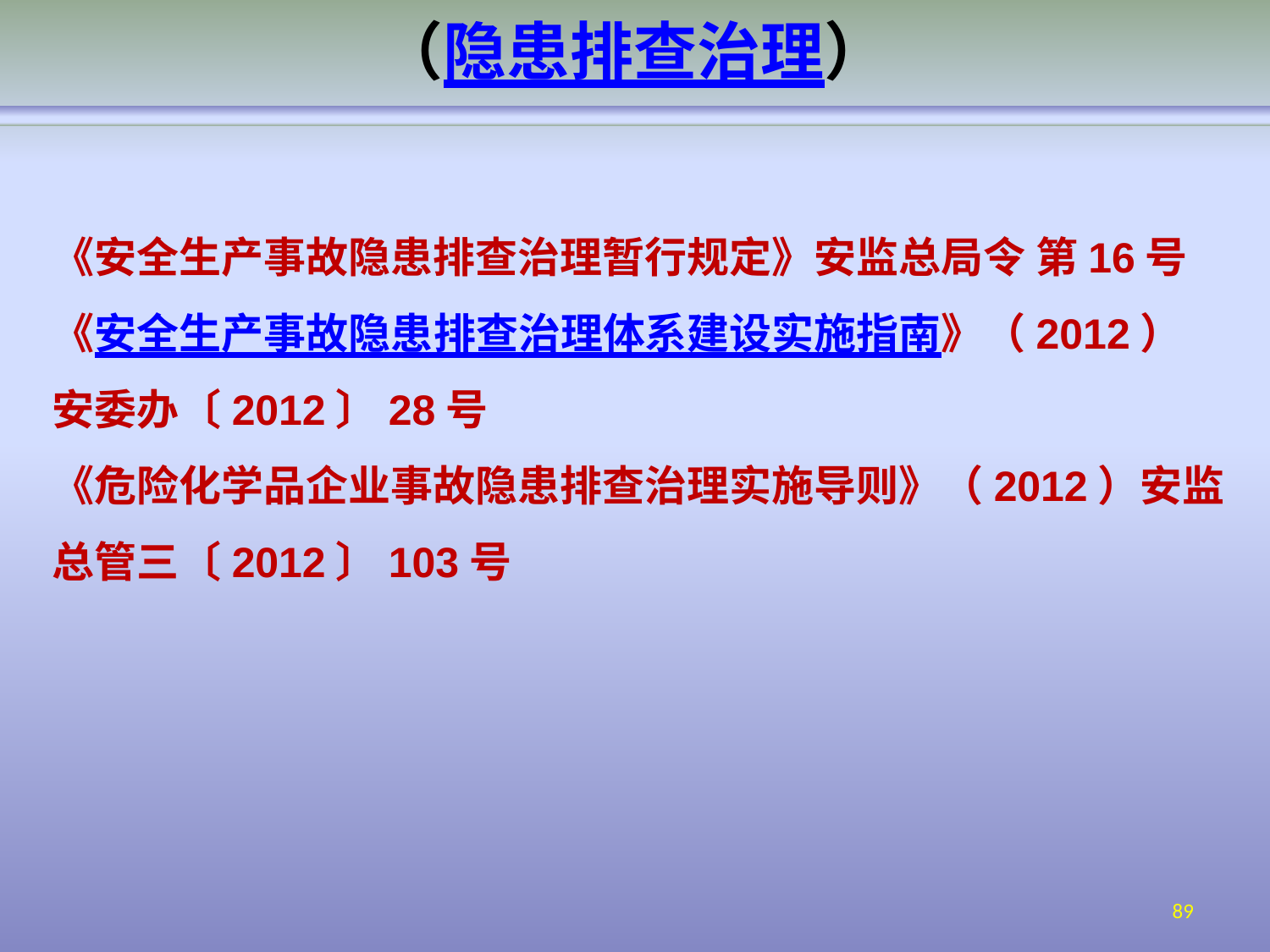

# （隐患排查治理）
《安全生产事故隐患排查治理暂行规定》安监总局令 第16号
《安全生产事故隐患排查治理体系建设实施指南》（2012） 安委办〔2012〕28号
《危险化学品企业事故隐患排查治理实施导则》（2012）安监 总管三〔2012〕103号
89